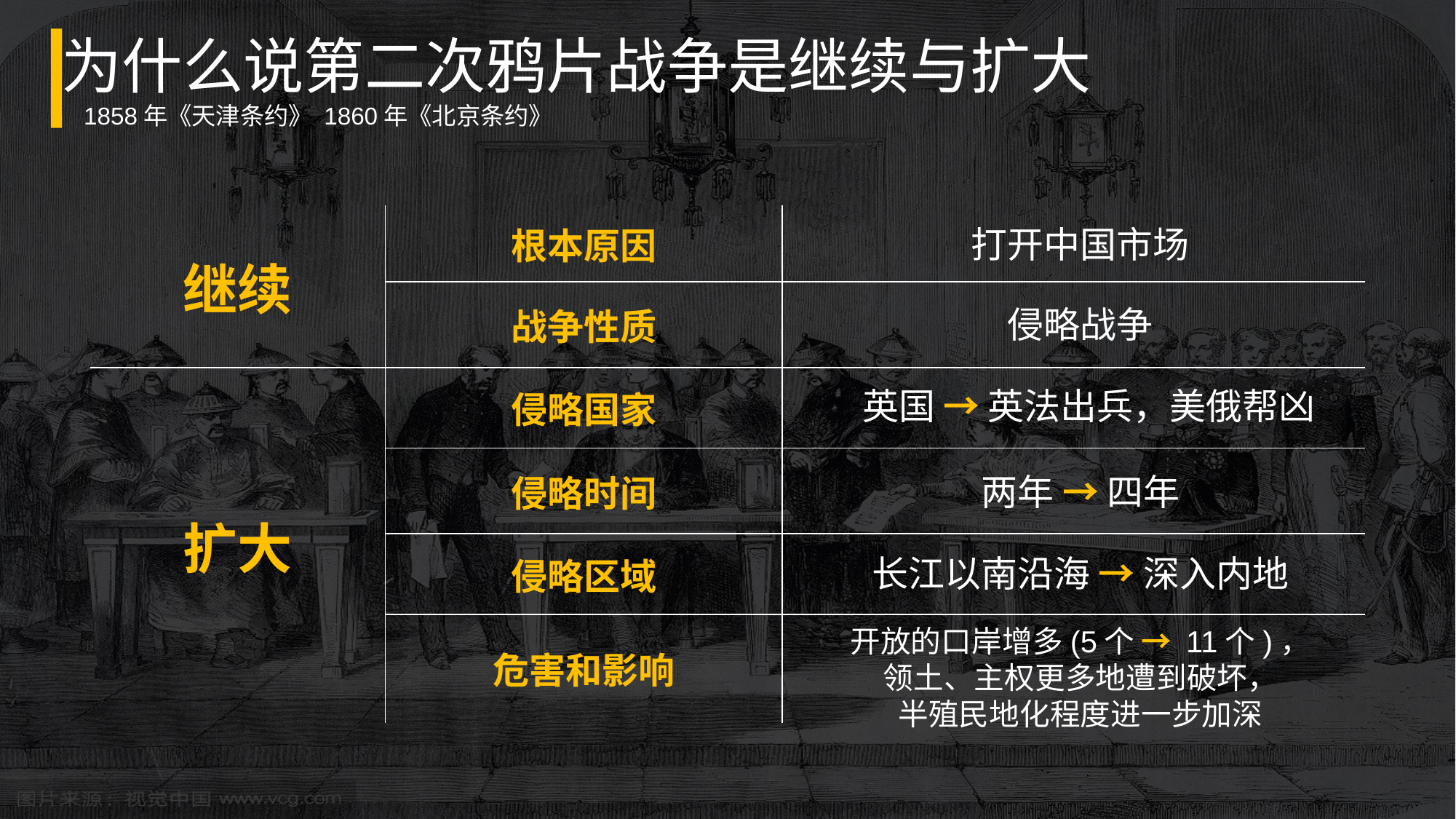

为什么说第二次鸦片战争是继续与扩大

1858年《天津条约》 1860年《北京条约》
| 继续 | 根本原因 |  |
| --- | --- | --- |
|  | 战争性质 |  |
| 扩大 | 侵略国家 |  |
|  | 侵略时间 |  |
|  | 侵略区域 |  |
|  | 危害和影响 |  |
打开中国市场
侵略战争
 英国 → 英法出兵，美俄帮凶
两年 → 四年
长江以南沿海 → 深入内地
开放的口岸增多(5个 → 11个)，
领土、主权更多地遭到破坏，
半殖民地化程度进一步加深